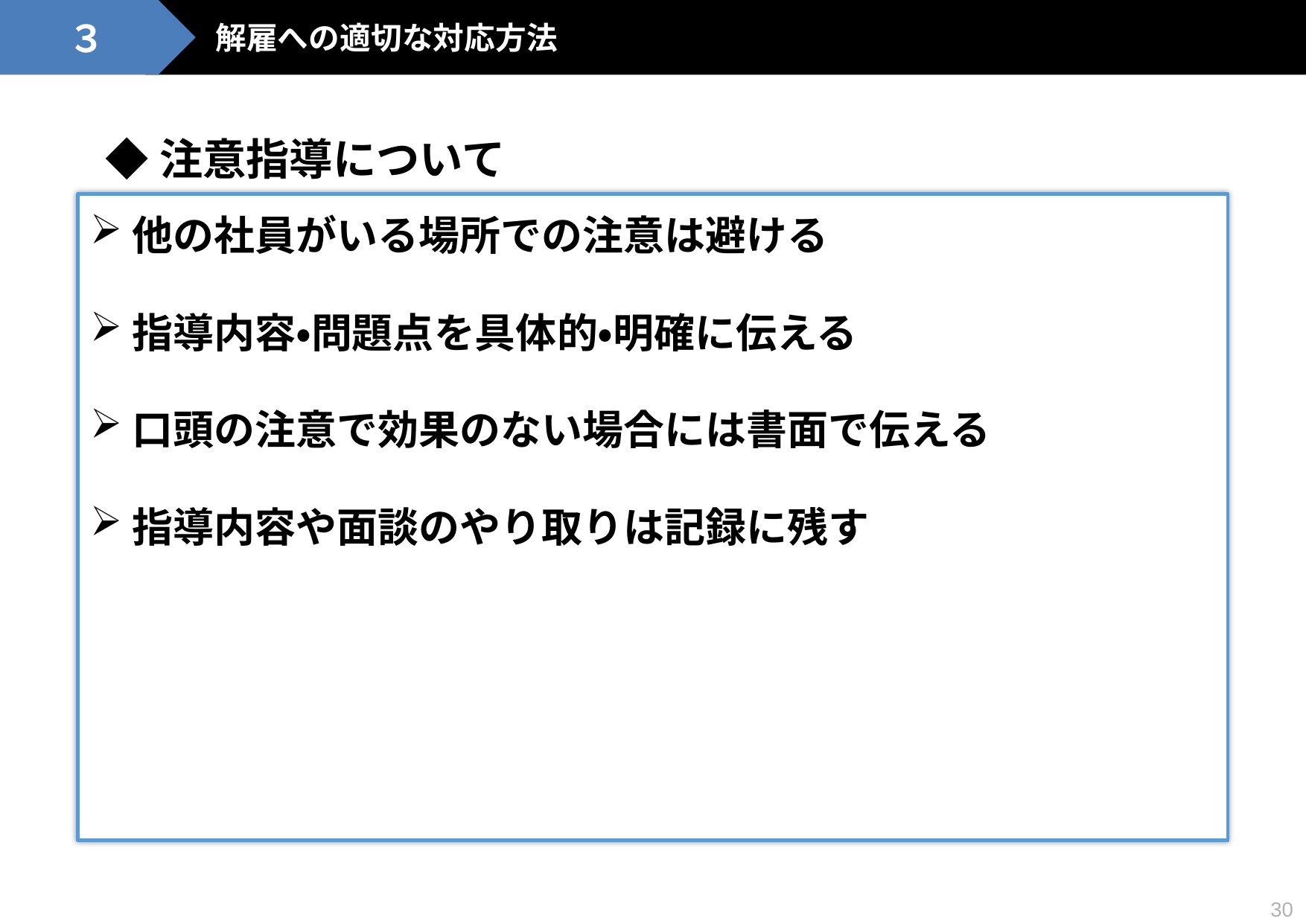

３
解雇への適切な対応方法
◆注意指導について

他の社員がいる場所での注意は避ける

指導内容・問題点を具体的・明確に伝える

口頭の注意で効果のない場合には書面で伝える

指導内容や面談のやり取りは記録に残す

30